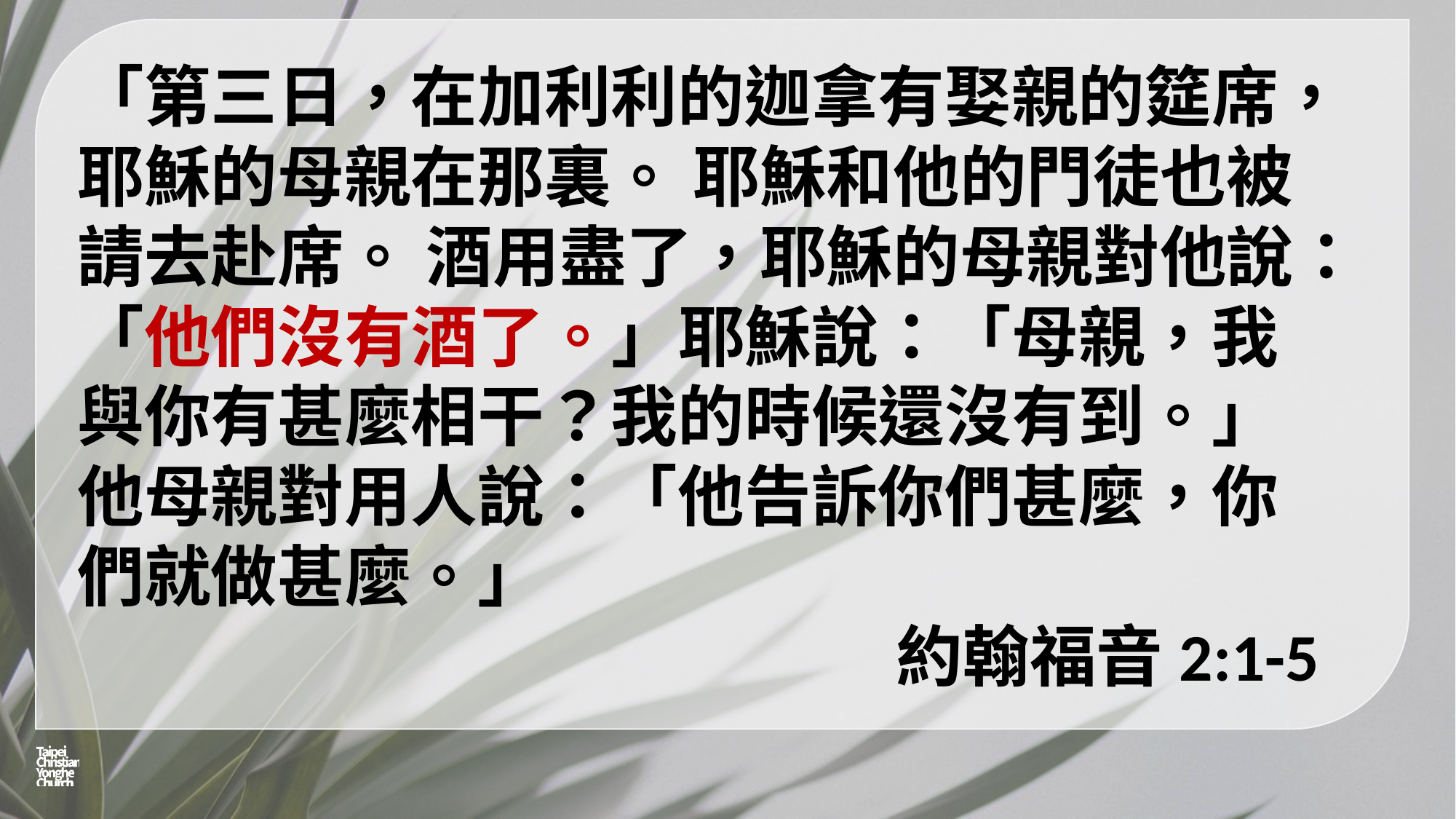

「第三日，在加利利的迦拿有娶親的筵席，耶穌的母親在那裏。 耶穌和他的門徒也被請去赴席。 酒用盡了，耶穌的母親對他說：「他們沒有酒了。」耶穌說：「母親，我與你有甚麼相干？我的時候還沒有到。」他母親對用人說：「他告訴你們甚麼，你們就做甚麼。」
約翰福音2:1-5